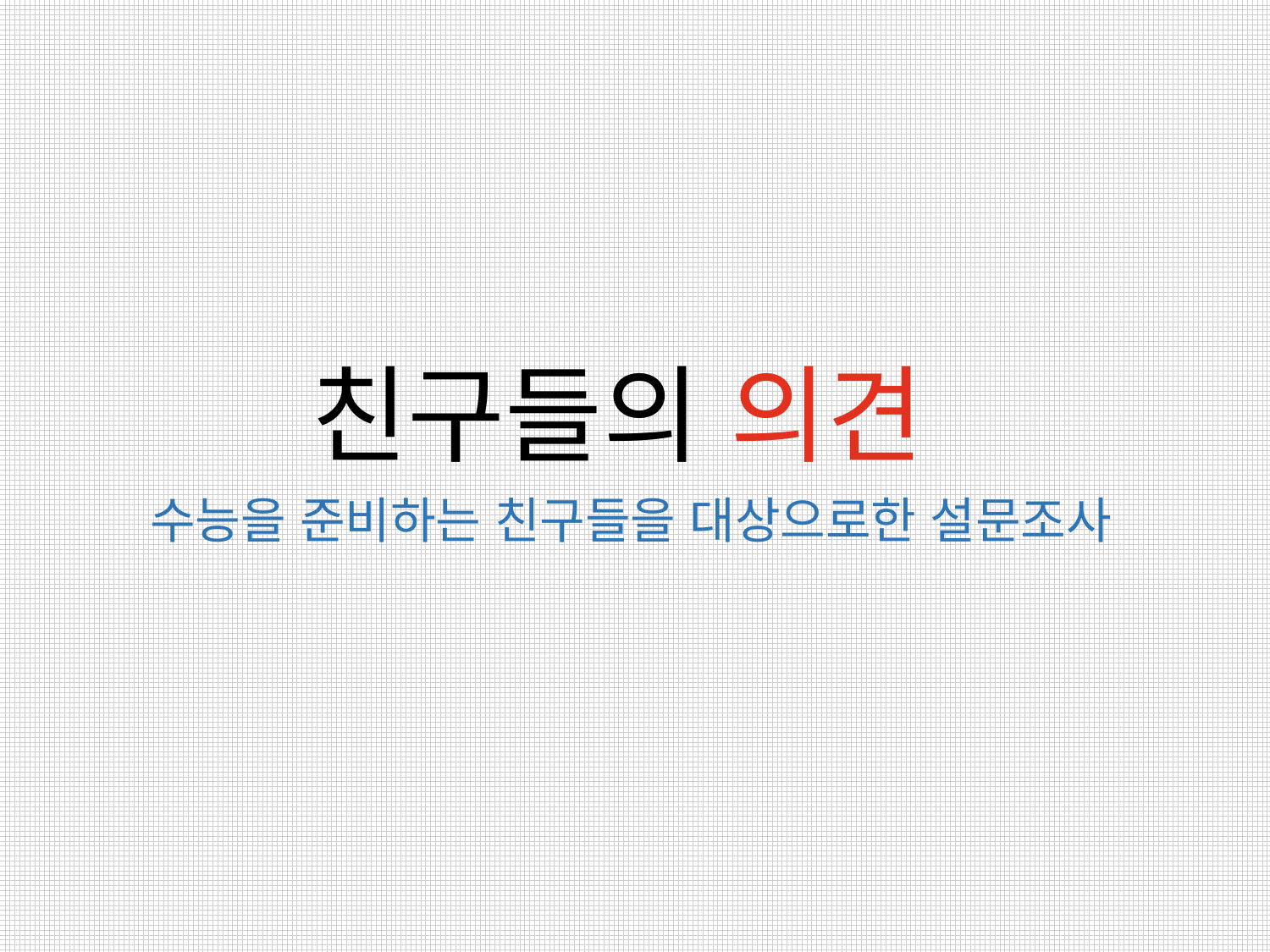

친구들의 의견
수능을 준비하는 친구들을 대상으로한 설문조사